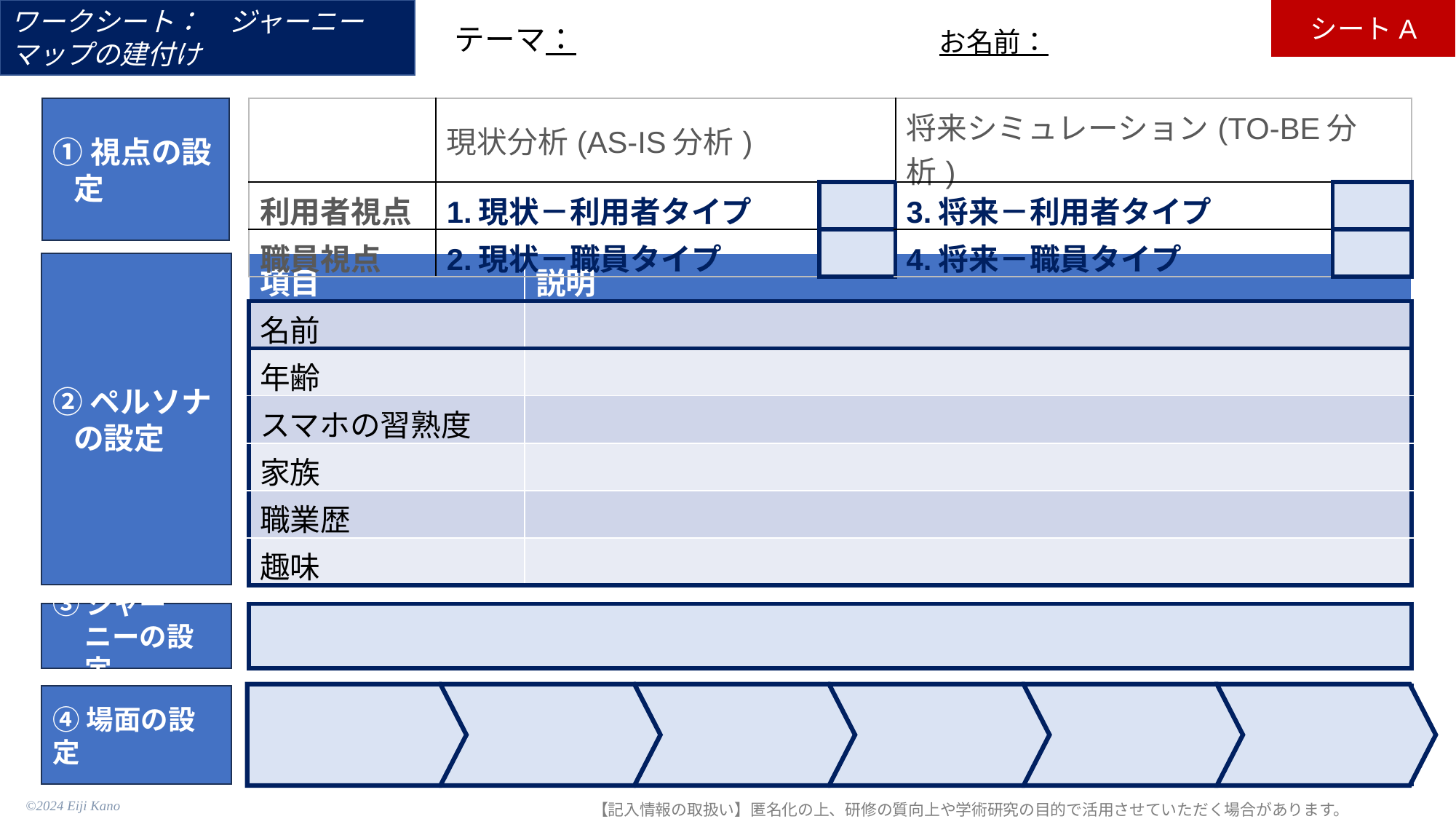

ワークシート：　ジャーニーマップの建付け
シートA
テーマ：
お名前：
①視点の設定
|  | 現状分析(AS-IS分析) |  | 将来シミュレーション(TO-BE分析) |  |
| --- | --- | --- | --- | --- |
| 利用者視点 | 1.現状－利用者タイプ |  | 3.将来－利用者タイプ |  |
| 職員視点 | 2.現状－職員タイプ |  | 4.将来－職員タイプ |  |

②ペルソナの設定
| 項目 | 説明 |
| --- | --- |
| 名前 |  |
| 年齢 |  |
| スマホの習熟度 |  |
| 家族 |  |
| 職業歴 |  |
| 趣味 |  |
③ジャーニーの設定
|  |
| --- |

④場面の設定
|  |  |  |  |  |  |
| --- | --- | --- | --- | --- | --- |
【記入情報の取扱い】匿名化の上、研修の質向上や学術研究の目的で活用させていただく場合があります。